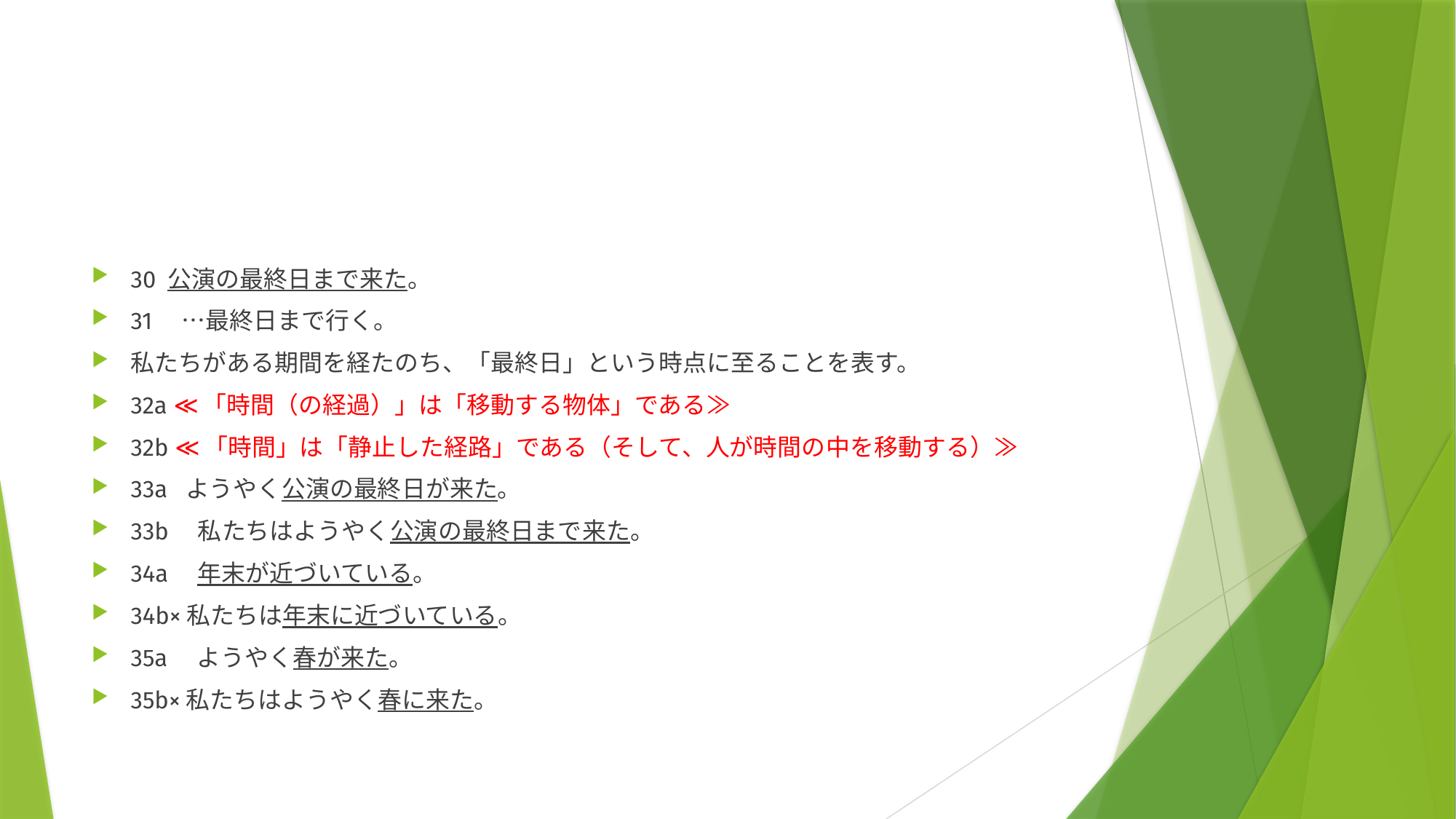

#
30 公演の最終日まで来た。
31　…最終日まで行く。
私たちがある期間を経たのち、「最終日」という時点に至ることを表す。
32a ≪「時間（の経過）」は「移動する物体」である≫
32b ≪「時間」は「静止した経路」である（そして、人が時間の中を移動する）≫
33a  ようやく公演の最終日が来た。
33b　私たちはようやく公演の最終日まで来た。
34a　年末が近づいている。
34b×私たちは年末に近づいている。
35a　ようやく春が来た。
35b×私たちはようやく春に来た。